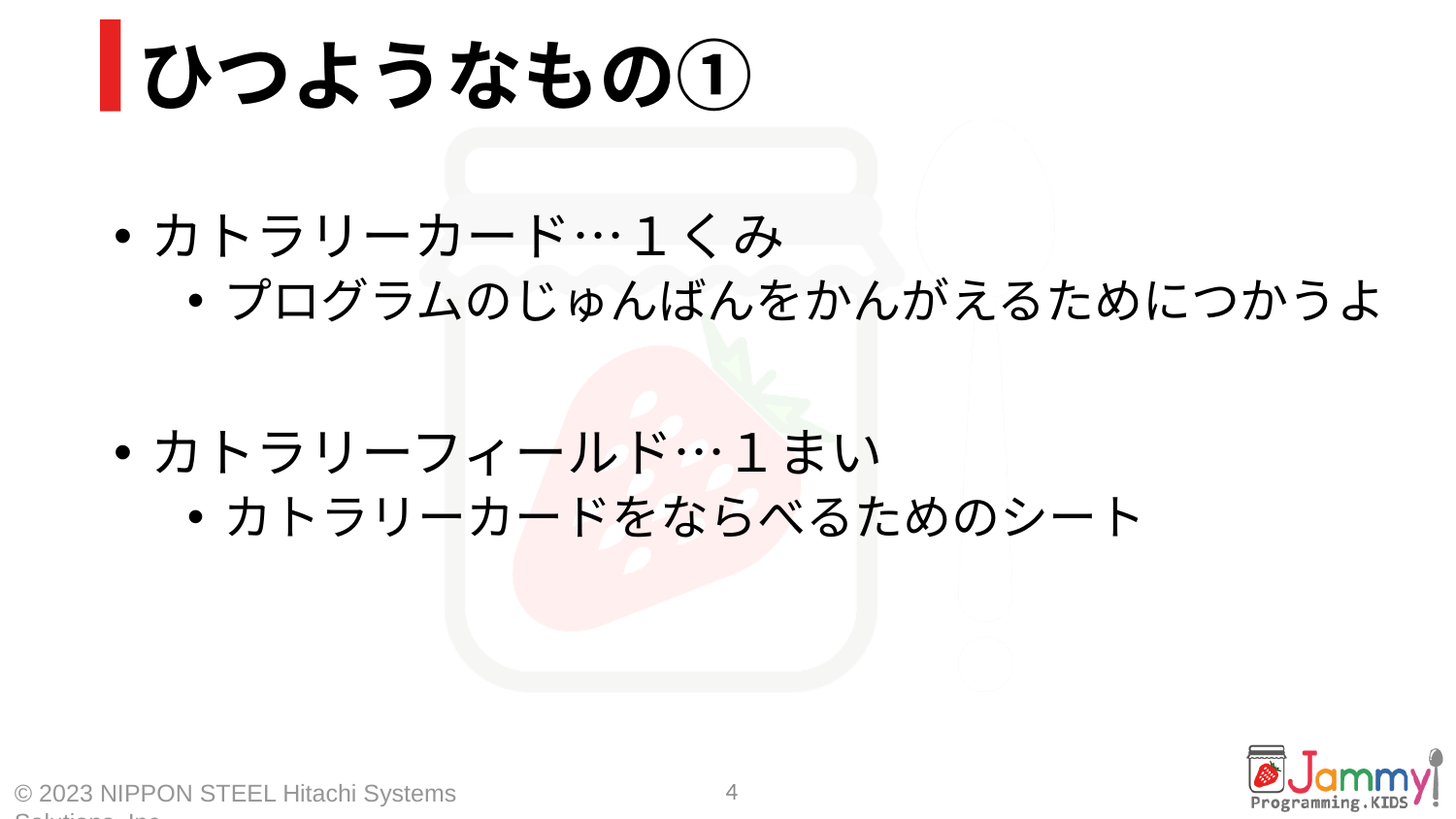

# ひつようなもの①
カトラリーカード…１くみ
プログラムのじゅんばんをかんがえるためにつかうよ

カトラリーフィールド…１まい
カトラリーカードをならべるためのシート

4